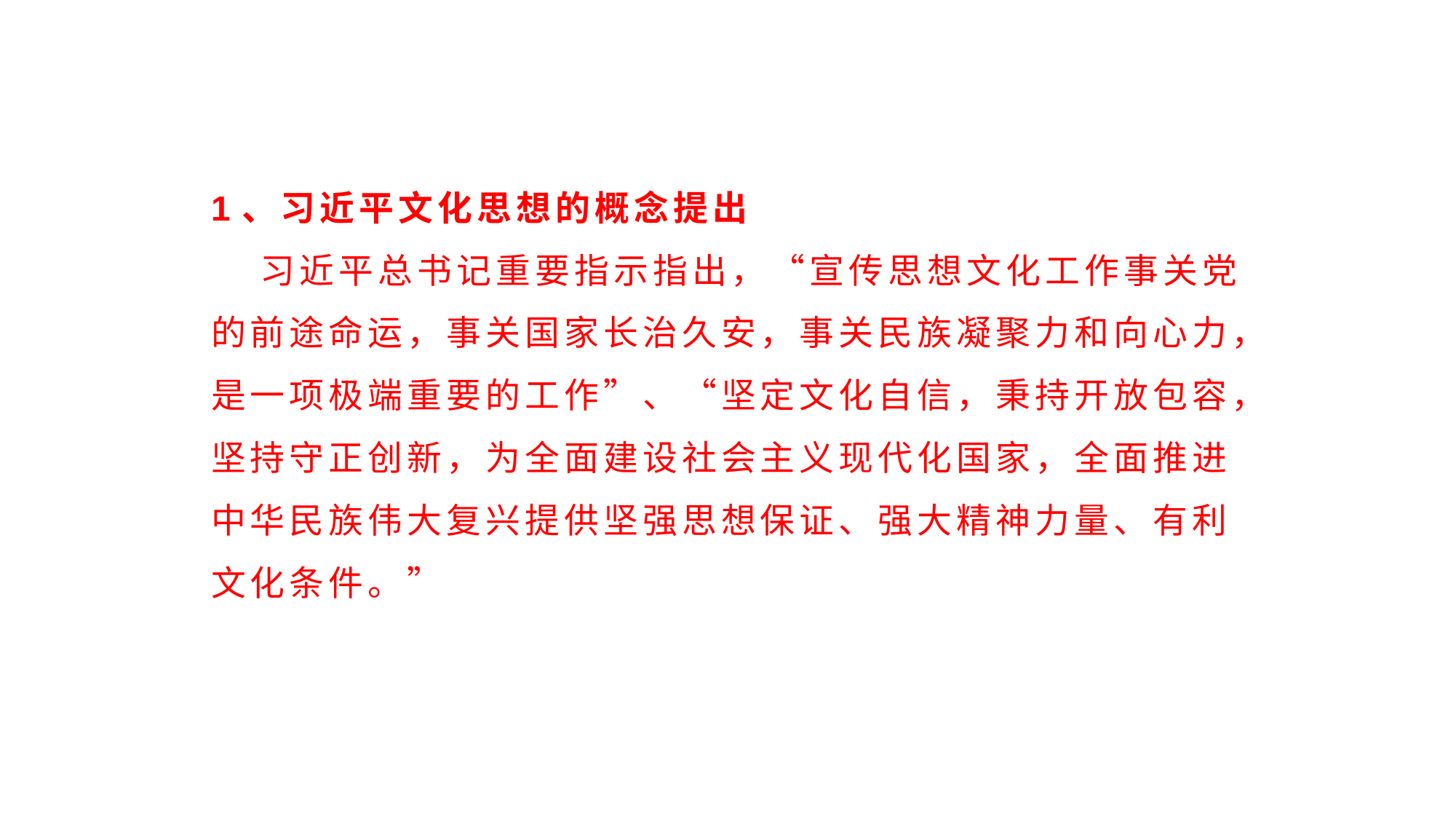

# 1、习近平文化思想的概念提出 习近平总书记重要指示指出，“宣传思想文化工作事关党的前途命运，事关国家长治久安，事关民族凝聚力和向心力，是一项极端重要的工作”、“坚定文化自信，秉持开放包容，坚持守正创新，为全面建设社会主义现代化国家，全面推进中华民族伟大复兴提供坚强思想保证、强大精神力量、有利文化条件。”